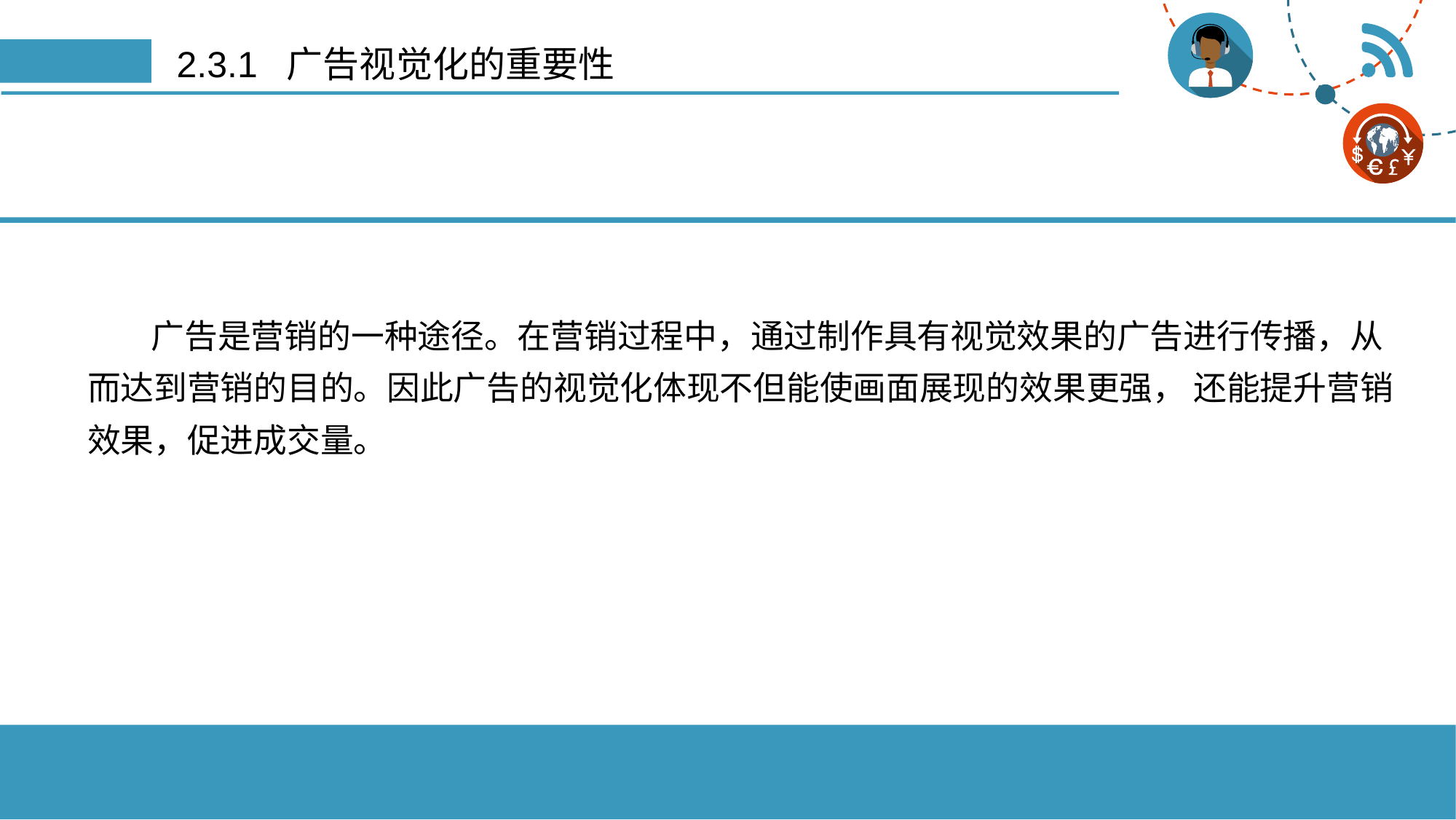

# 2.3.1  广告视觉化的重要性

广告是营销的一种途径。在营销过程中，通过制作具有视觉效果的广告进行传播，从而达到营销的目的。因此广告的视觉化体现不但能使画面展现的效果更强， 还能提升营销效果，促进成交量。